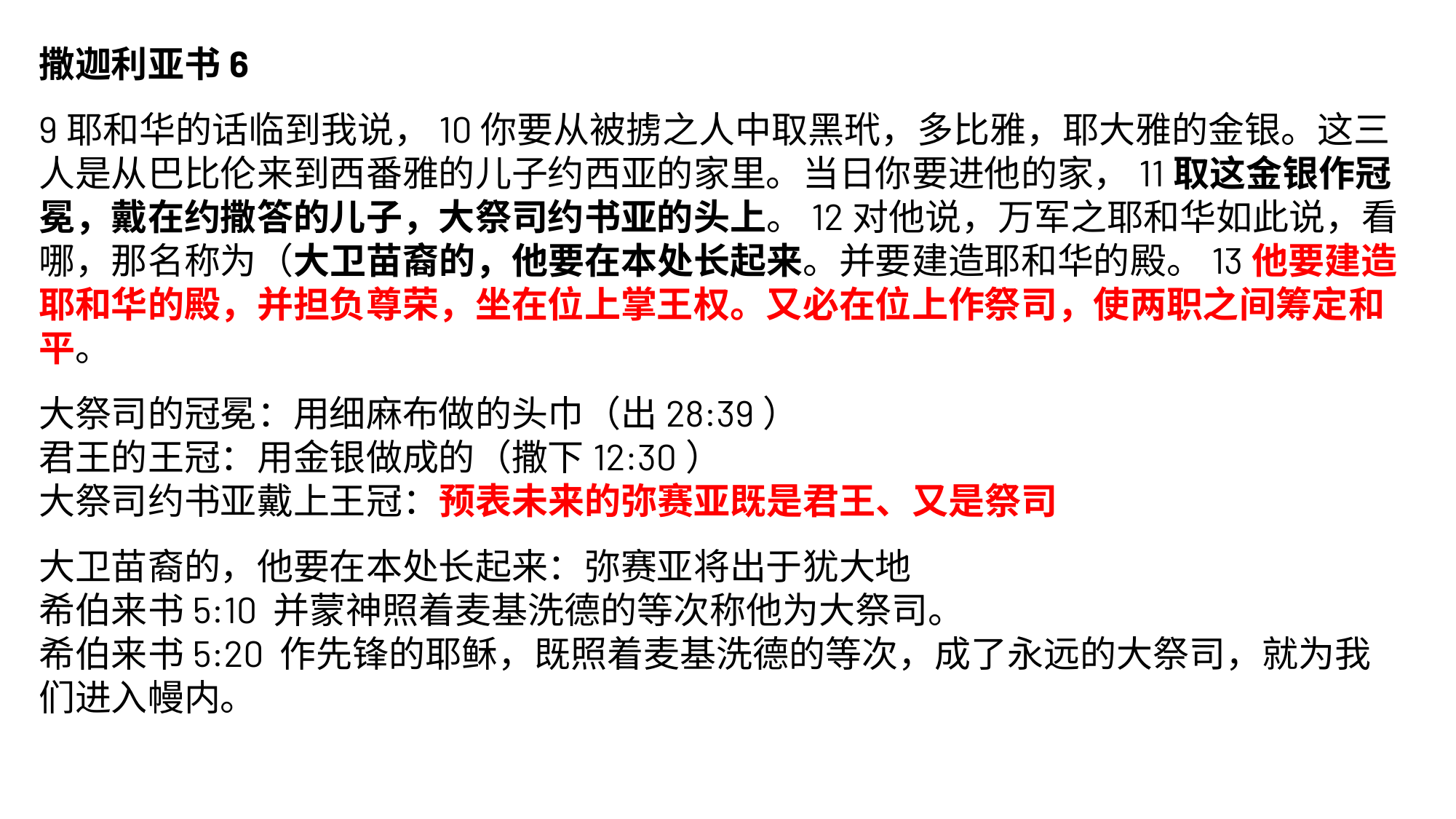

撒迦利亚书6

9耶和华的话临到我说，10你要从被掳之人中取黑玳，多比雅，耶大雅的金银。这三人是从巴比伦来到西番雅的儿子约西亚的家里。当日你要进他的家，11取这金银作冠冕，戴在约撒答的儿子，大祭司约书亚的头上。12对他说，万军之耶和华如此说，看哪，那名称为（大卫苗裔的，他要在本处长起来。并要建造耶和华的殿。13他要建造耶和华的殿，并担负尊荣，坐在位上掌王权。又必在位上作祭司，使两职之间筹定和平。

大祭司的冠冕：用细麻布做的头巾（出28:39）
君王的王冠：用金银做成的（撒下12:30）
大祭司约书亚戴上王冠：预表未来的弥赛亚既是君王、又是祭司

大卫苗裔的，他要在本处长起来：弥赛亚将出于犹大地
希伯来书5:10 并蒙神照着麦基洗德的等次称他为大祭司。
希伯来书5:20 作先锋的耶稣，既照着麦基洗德的等次，成了永远的大祭司，就为我们进入幔内。